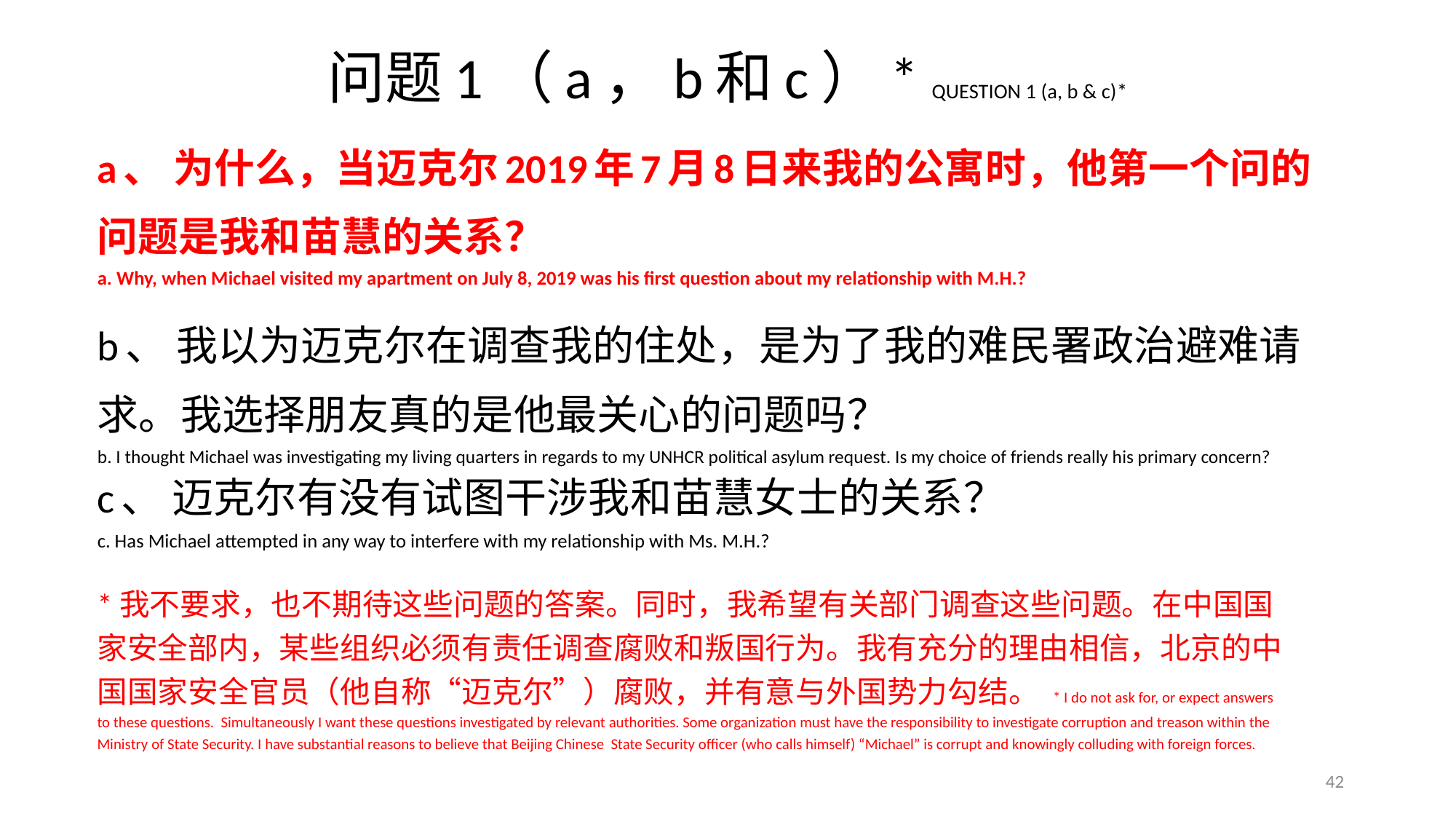

# 问题1（a，b和c）* QUESTION 1 (a, b & c)*
a、 为什么，当迈克尔2019年7月8日来我的公寓时，他第一个问的问题是我和苗慧的关系？
a. Why, when Michael visited my apartment on July 8, 2019 was his first question about my relationship with M.H.?
b、 我以为迈克尔在调查我的住处，是为了我的难民署政治避难请求。我选择朋友真的是他最关心的问题吗？
b. I thought Michael was investigating my living quarters in regards to my UNHCR political asylum request. Is my choice of friends really his primary concern?
c、 迈克尔有没有试图干涉我和苗慧女士的关系？
c. Has Michael attempted in any way to interfere with my relationship with Ms. M.H.?
*我不要求，也不期待这些问题的答案。同时，我希望有关部门调查这些问题。在中国国家安全部内，某些组织必须有责任调查腐败和叛国行为。我有充分的理由相信，北京的中国国家安全官员（他自称“迈克尔”）腐败，并有意与外国势力勾结。 * I do not ask for, or expect answers to these questions.  Simultaneously I want these questions investigated by relevant authorities. Some organization must have the responsibility to investigate corruption and treason within the Ministry of State Security. I have substantial reasons to believe that Beijing Chinese  State Security officer (who calls himself) “Michael” is corrupt and knowingly colluding with foreign forces.
42